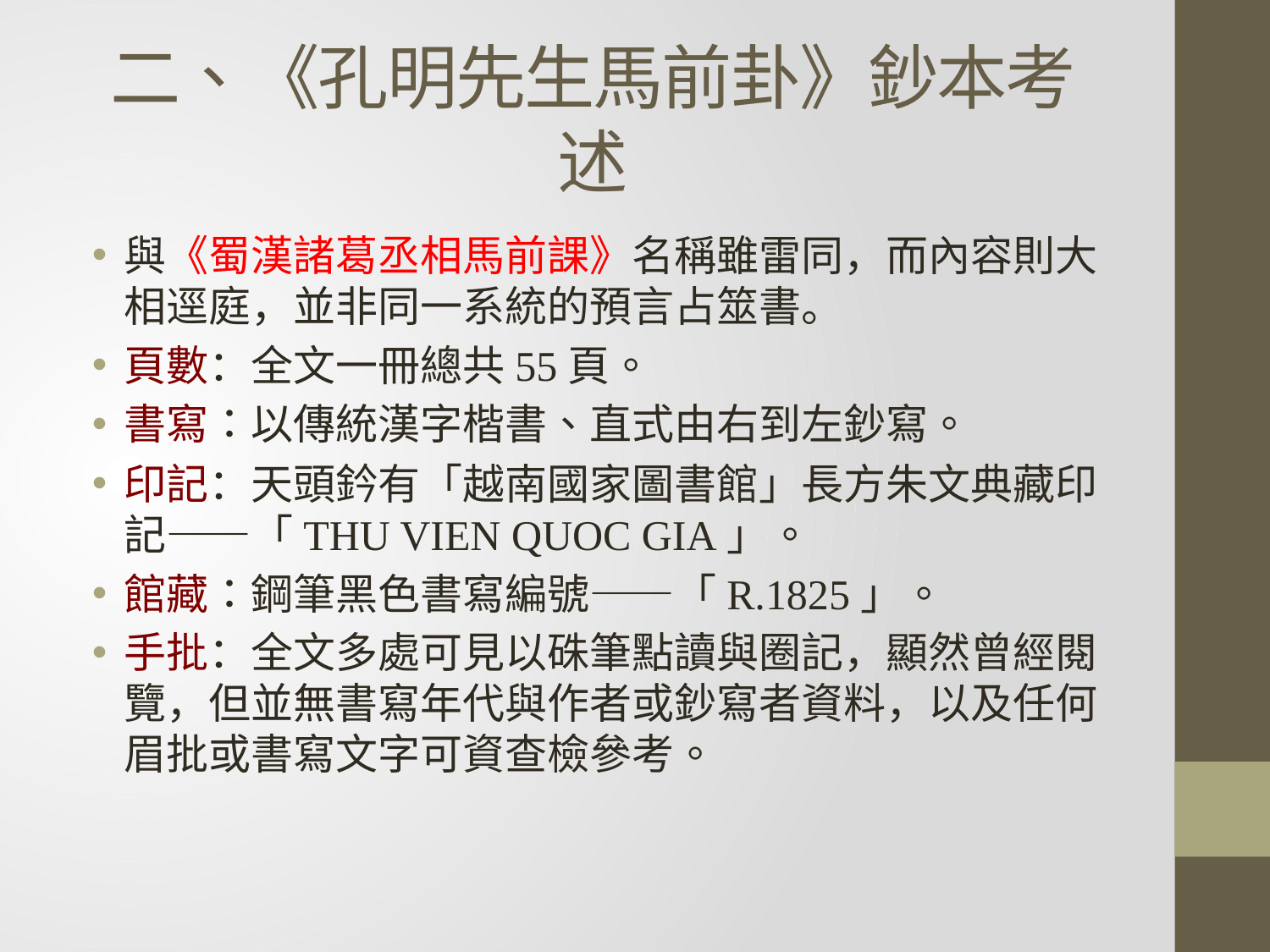

# 二、《孔明先生馬前卦》鈔本考述
與《蜀漢諸葛丞相馬前課》名稱雖雷同，而內容則大相逕庭，並非同一系統的預言占筮書。
頁數：全文一冊總共55頁。
書寫：以傳統漢字楷書、直式由右到左鈔寫。
印記：天頭鈐有「越南國家圖書館」長方朱文典藏印記——「THU VIEN QUOC GIA」。
館藏：鋼筆黑色書寫編號——「R.1825」。
手批：全文多處可見以硃筆點讀與圈記，顯然曾經閱覽，但並無書寫年代與作者或鈔寫者資料，以及任何眉批或書寫文字可資查檢參考。